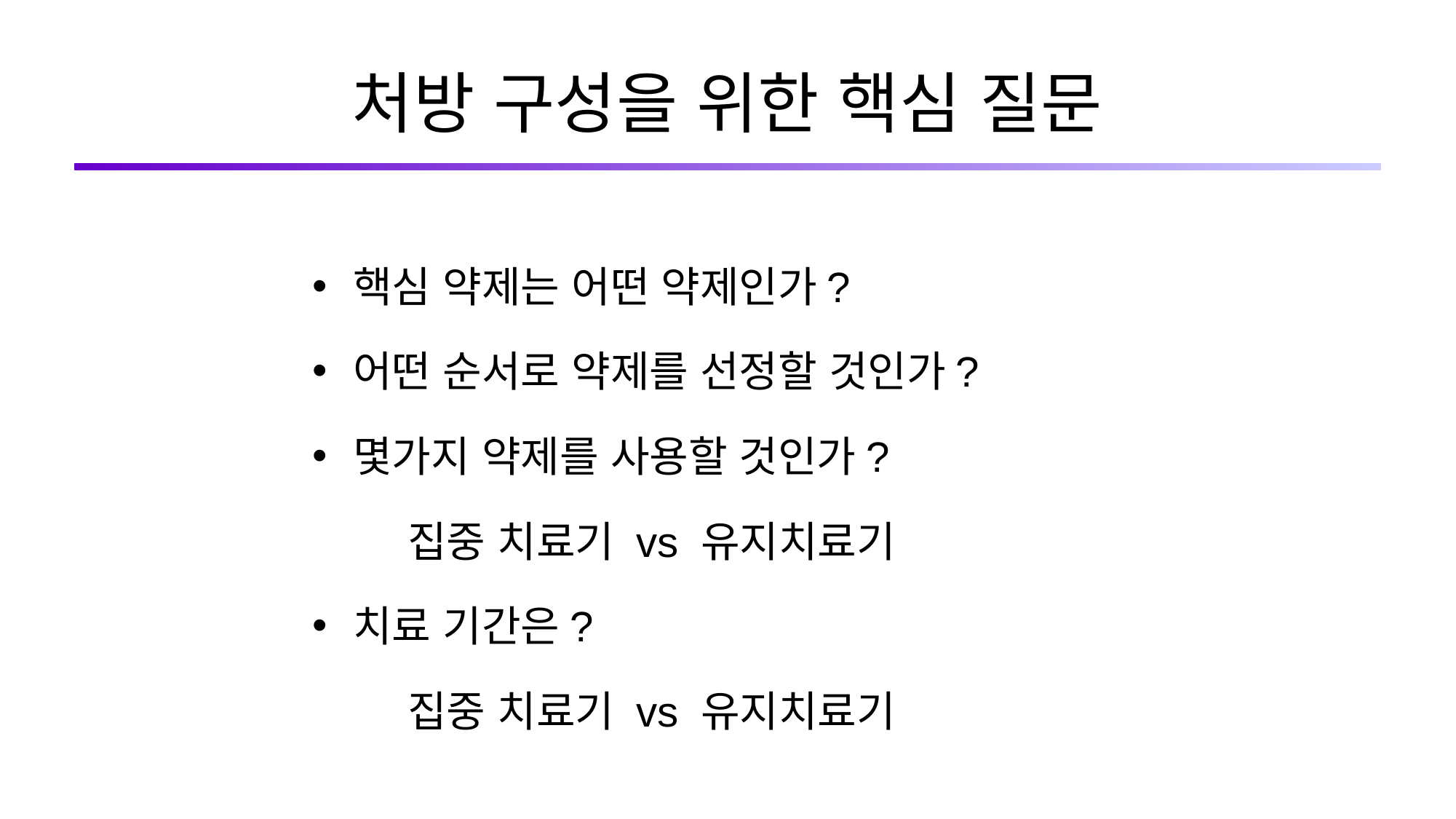

# 처방 구성을 위한 핵심 질문

핵심 약제는 어떤 약제인가?
어떤 순서로 약제를 선정할 것인가?
몇가지 약제를 사용할 것인가?
집중 치료기 vs 유지치료기
치료 기간은?
집중 치료기 vs 유지치료기